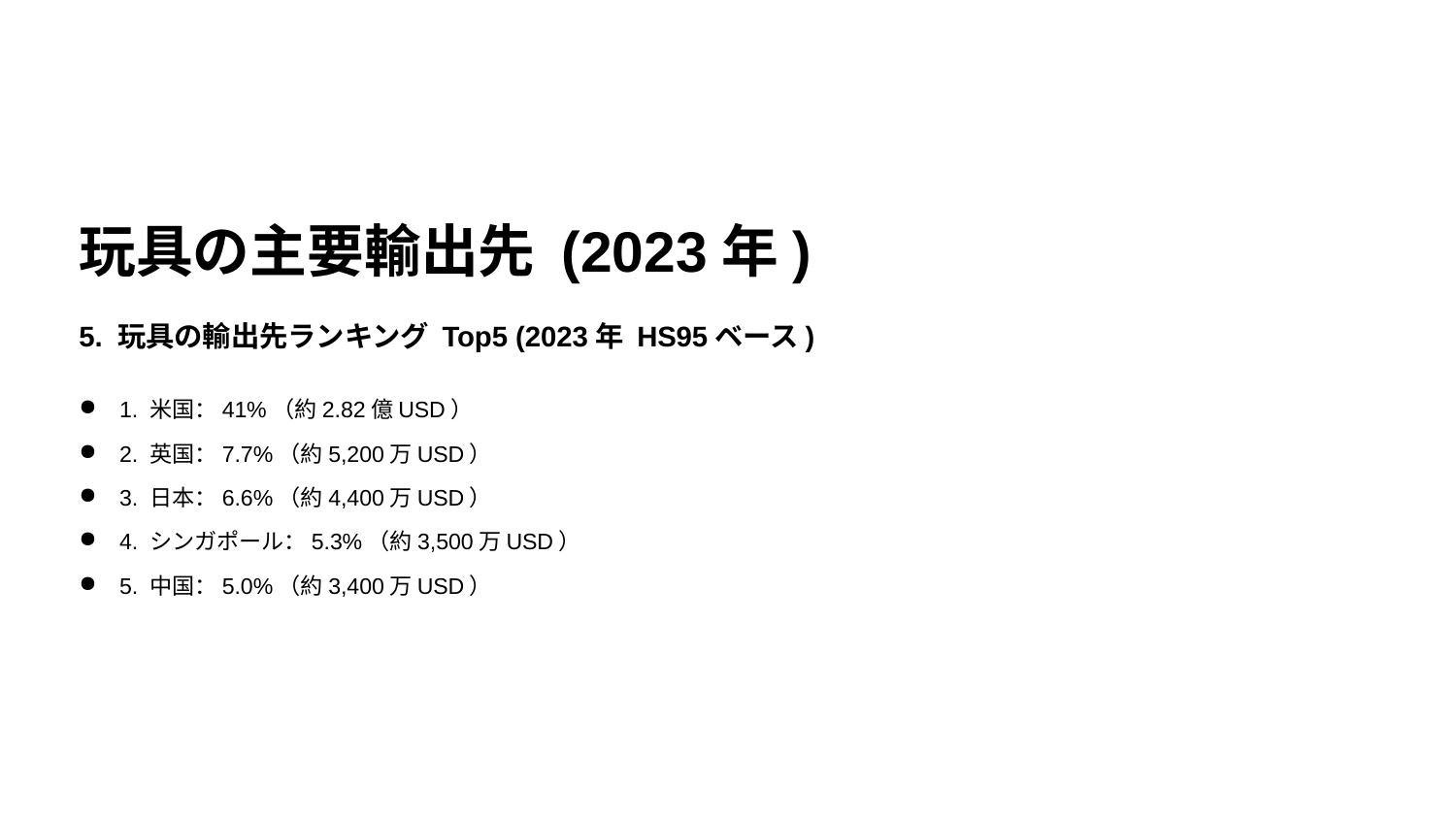

玩具の主要輸出先 (2023年)
5. 玩具の輸出先ランキング Top5 (2023年 HS95ベース)
1. 米国：41%（約2.82億USD）
2. 英国：7.7%（約5,200万USD）
3. 日本：6.6%（約4,400万USD）
4. シンガポール：5.3%（約3,500万USD）
5. 中国：5.0%（約3,400万USD）